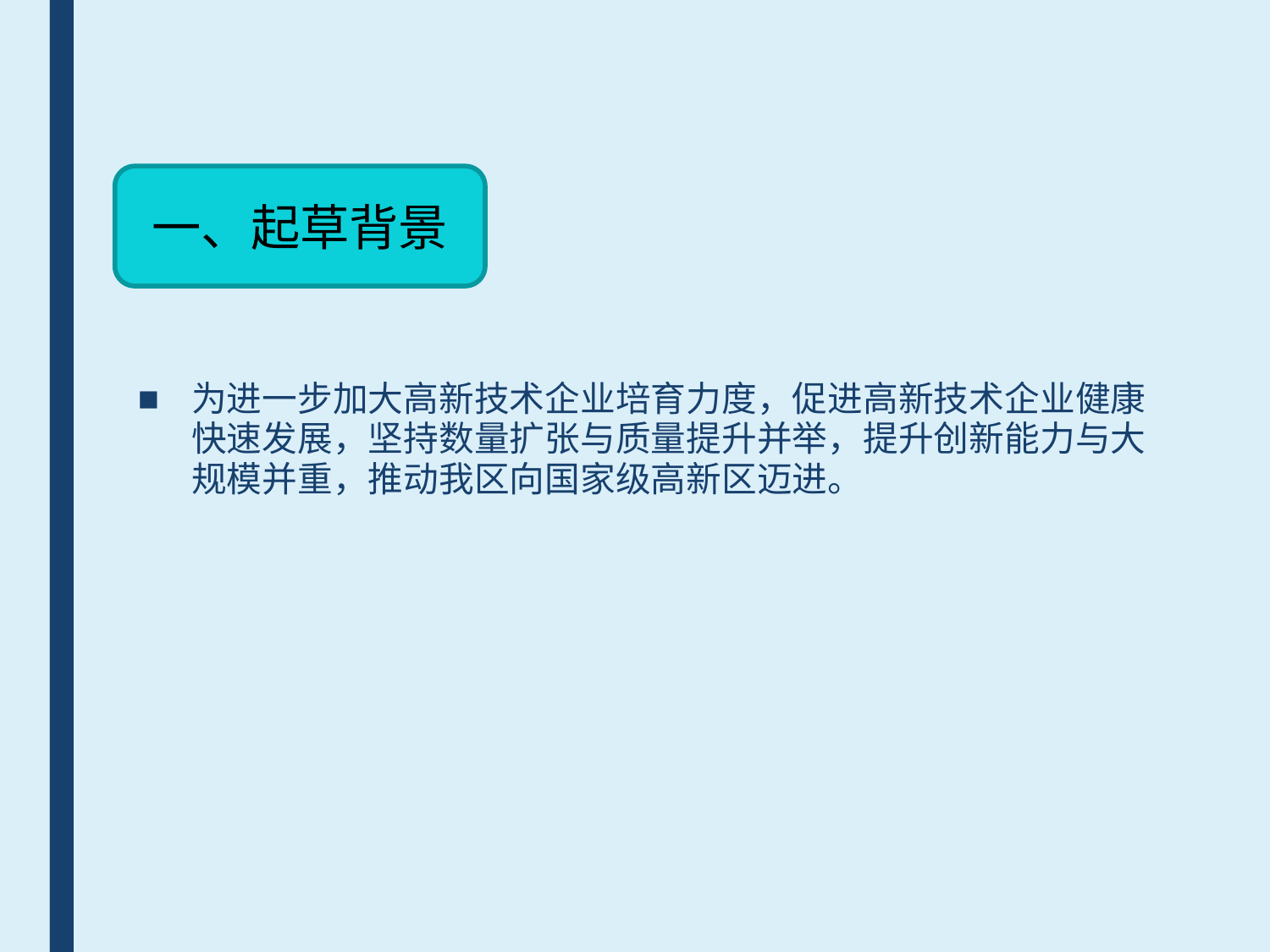

一、起草背景
为进一步加大高新技术企业培育力度，促进高新技术企业健康快速发展，坚持数量扩张与质量提升并举，提升创新能力与大规模并重，推动我区向国家级高新区迈进。